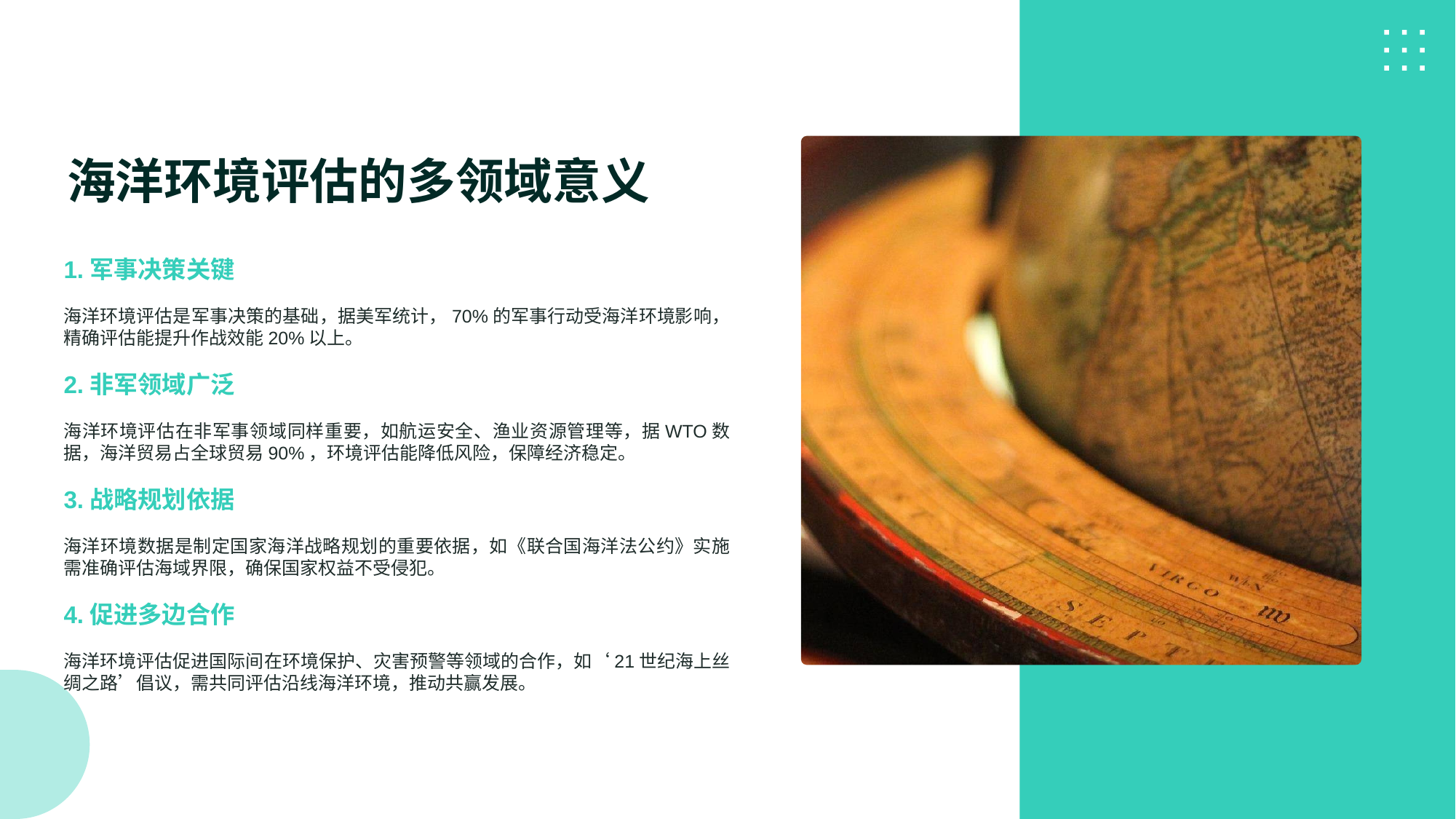

海洋环境评估的多领域意义

1.军事决策关键
海洋环境评估是军事决策的基础，据美军统计，70%的军事行动受海洋环境影响，精确评估能提升作战效能20%以上。
2.非军领域广泛
海洋环境评估在非军事领域同样重要，如航运安全、渔业资源管理等，据WTO数据，海洋贸易占全球贸易90%，环境评估能降低风险，保障经济稳定。
3.战略规划依据
海洋环境数据是制定国家海洋战略规划的重要依据，如《联合国海洋法公约》实施需准确评估海域界限，确保国家权益不受侵犯。
4.促进多边合作
海洋环境评估促进国际间在环境保护、灾害预警等领域的合作，如‘21世纪海上丝绸之路’倡议，需共同评估沿线海洋环境，推动共赢发展。